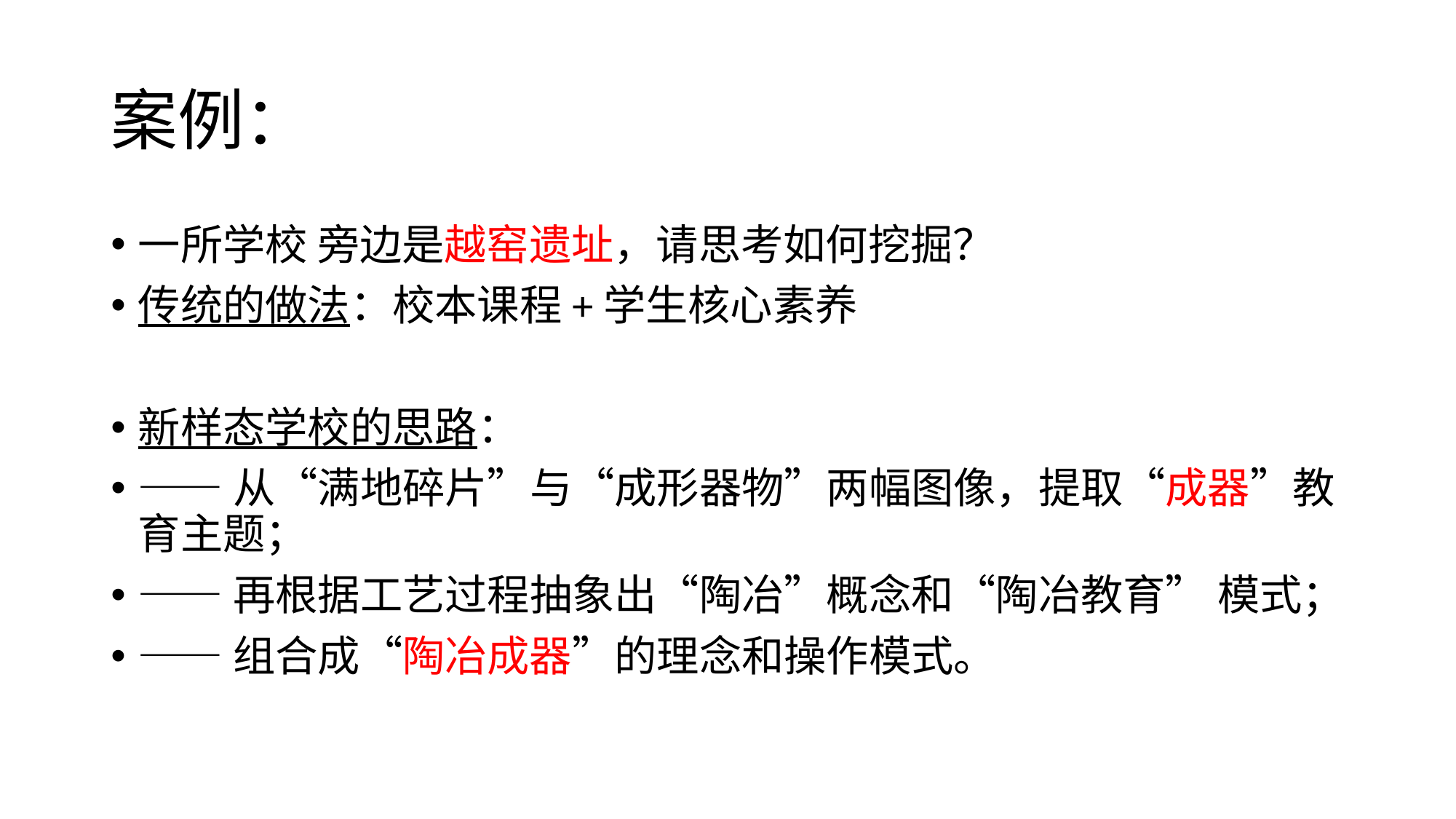

# 案例：
一所学校 旁边是越窑遗址，请思考如何挖掘？
传统的做法：校本课程+学生核心素养

新样态学校的思路：
——从“满地碎片”与“成形器物”两幅图像，提取“成器”教育主题；
——再根据工艺过程抽象出“陶冶”概念和“陶冶教育” 模式；
——组合成“陶冶成器”的理念和操作模式。